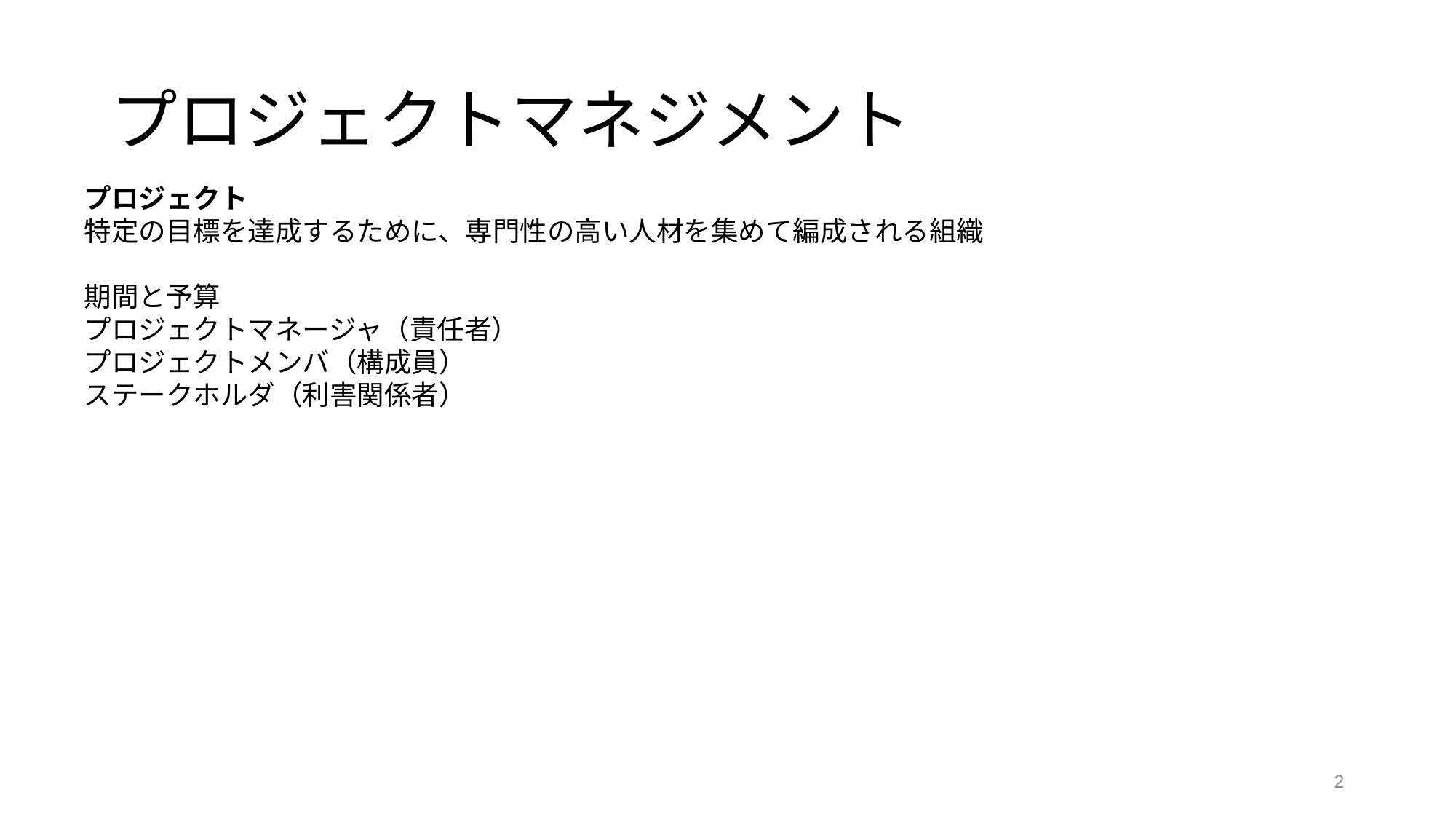

# プロジェクトマネジメント
プロジェクト
特定の目標を達成するために、専門性の高い人材を集めて編成される組織

期間と予算
プロジェクトマネージャ（責任者）
プロジェクトメンバ（構成員）
ステークホルダ（利害関係者）

2